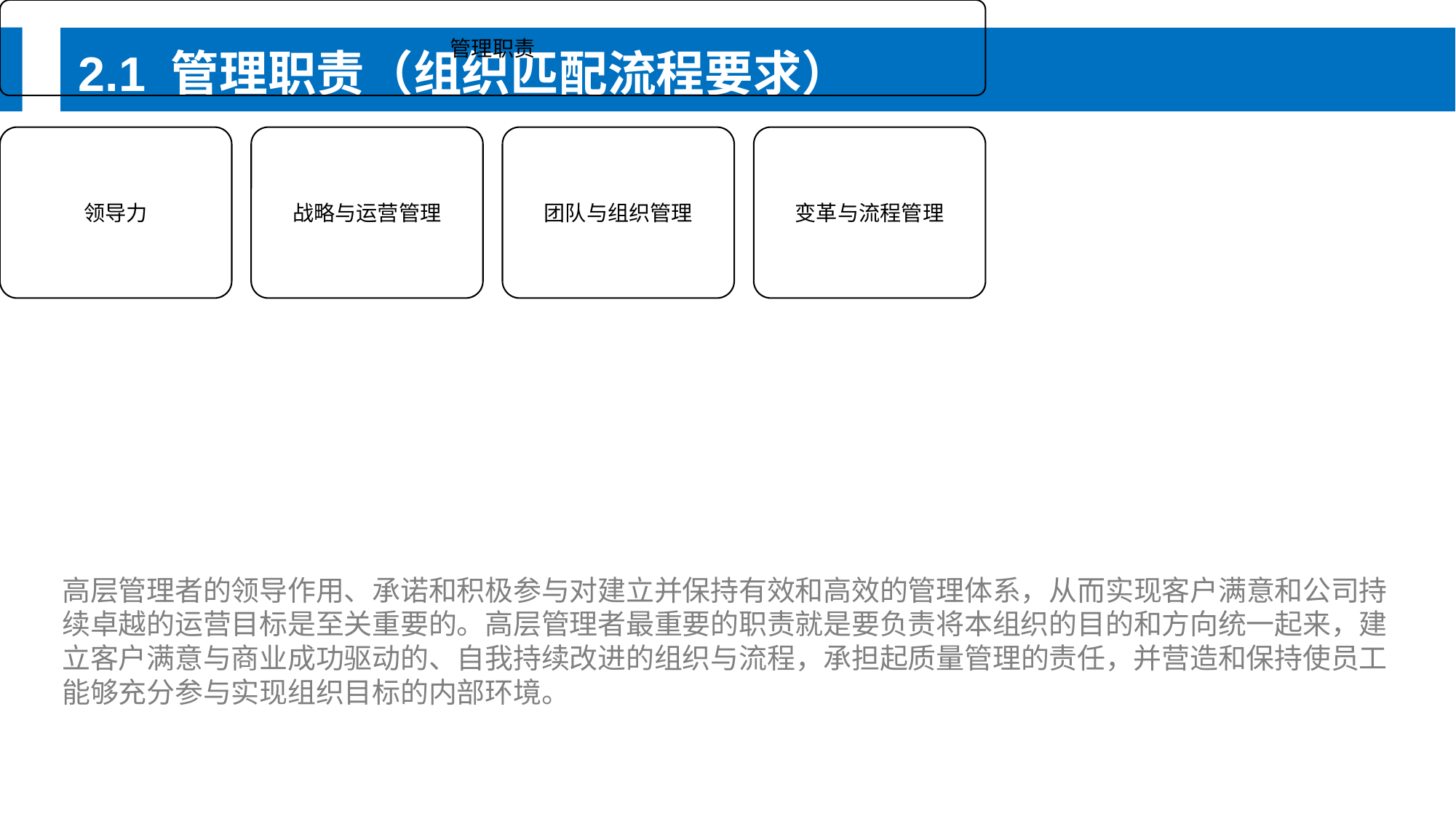

2.1 管理职责（组织匹配流程要求）
管理职责
领导力
战略与运营管理
团队与组织管理
变革与流程管理
高层管理者的领导作用、承诺和积极参与对建立并保持有效和高效的管理体系，从而实现客户满意和公司持续卓越的运营目标是至关重要的。高层管理者最重要的职责就是要负责将本组织的目的和方向统一起来，建立客户满意与商业成功驱动的、自我持续改进的组织与流程，承担起质量管理的责任，并营造和保持使员工能够充分参与实现组织目标的内部环境。
19